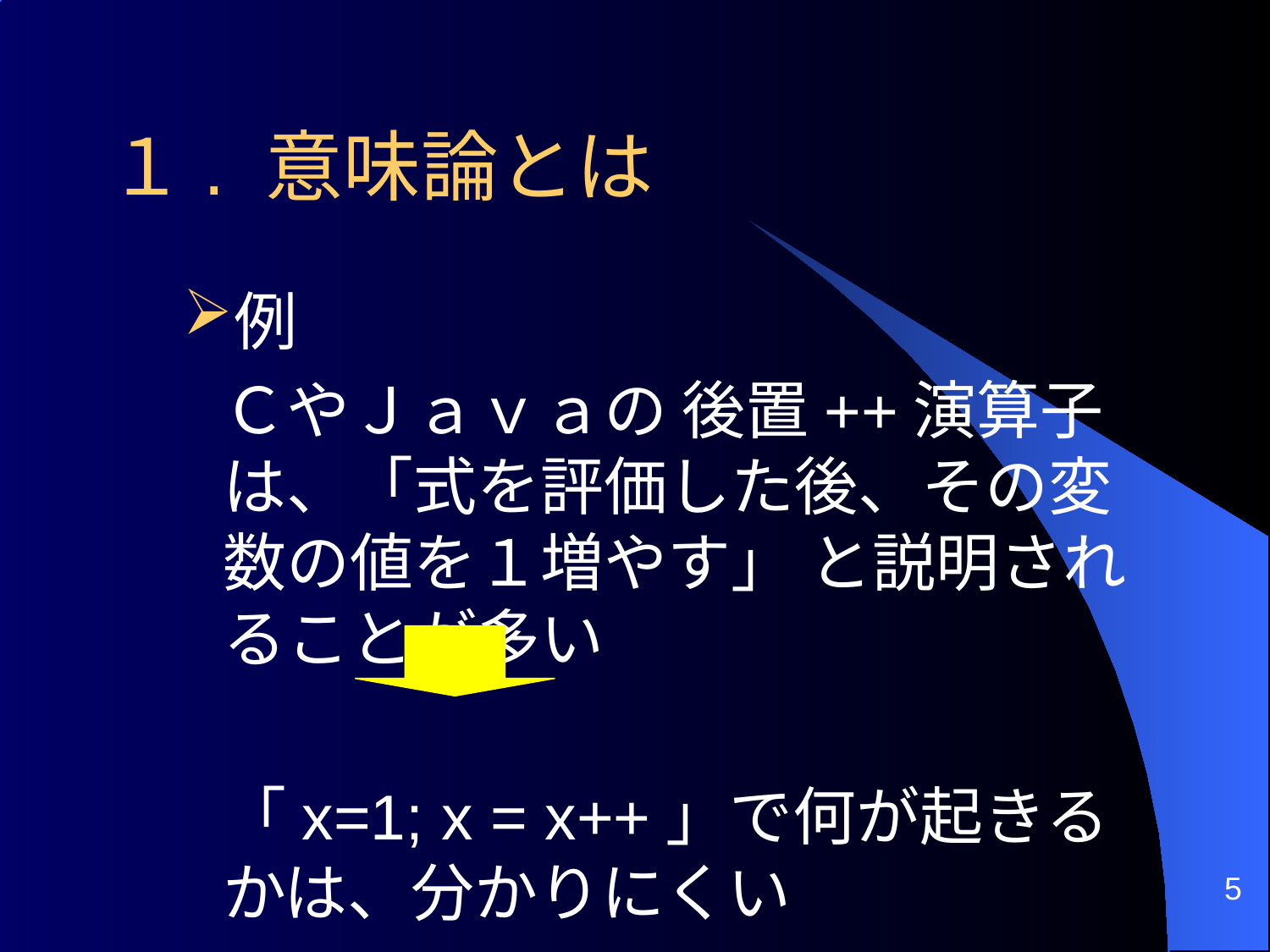

# １. 意味論とは
例
	ＣやＪａｖａの 後置++演算子は、「式を評価した後、その変数の値を１増やす」 と説明されることが多い

	「x=1; x = x++」で何が起きるかは、分かりにくい

5